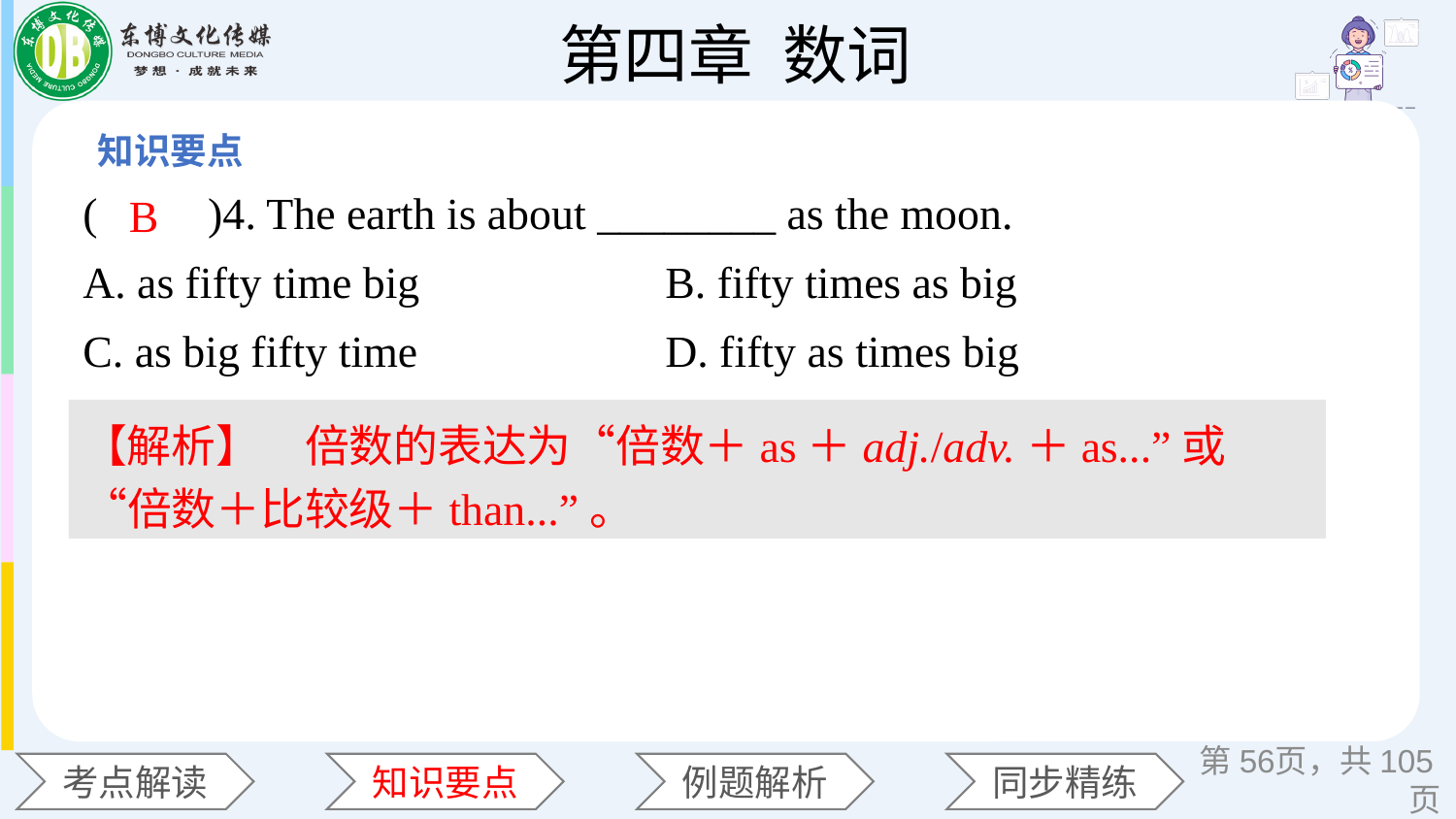

(　　)4. The earth is about ________ as the moon.
A. as fifty time big    		B. fifty times as big
C. as big fifty time    		D. fifty as times big
B
【解析】　倍数的表达为“倍数＋as＋adj./adv.＋as...”或“倍数＋比较级＋than...”。
第56页，共105页